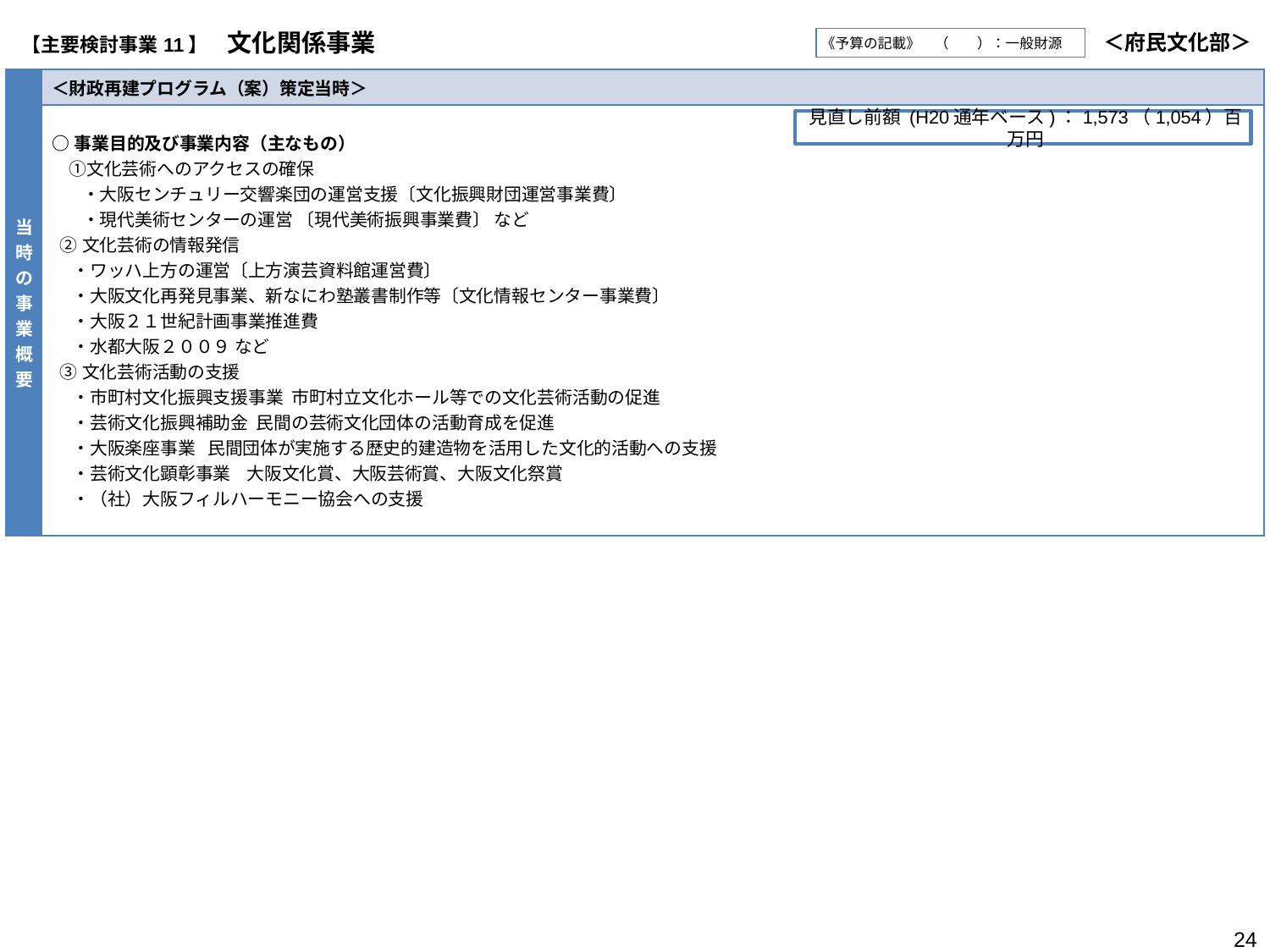

| 【主要検討事業11】　文化関係事業 |  |  | ＜府民文化部＞ |
| --- | --- | --- | --- |
《予算の記載》　（　　）：一般財源
| 当時の事業概要 | ＜財政再建プログラム（案）策定当時＞ |
| --- | --- |
|  | ○事業目的及び事業内容（主なもの） 　①文化芸術へのアクセスの確保 　・大阪センチュリー交響楽団の運営支援〔文化振興財団運営事業費〕 　 ・現代美術センターの運営 〔現代美術振興事業費〕 など ②文化芸術の情報発信 ・ワッハ上方の運営〔上方演芸資料館運営費〕 ・大阪文化再発見事業、新なにわ塾叢書制作等〔文化情報センター事業費〕 ・大阪２１世紀計画事業推進費 ・水都大阪２００９ など ③文化芸術活動の支援 ・市町村文化振興支援事業 市町村立文化ホール等での文化芸術活動の促進 ・芸術文化振興補助金 民間の芸術文化団体の活動育成を促進 ・大阪楽座事業 民間団体が実施する歴史的建造物を活用した文化的活動への支援 ・芸術文化顕彰事業 大阪文化賞、大阪芸術賞、大阪文化祭賞 ・（社）大阪フィルハーモニー協会への支援 |
見直し前額 (H20通年ベース)：1,573（1,054）百万円
24